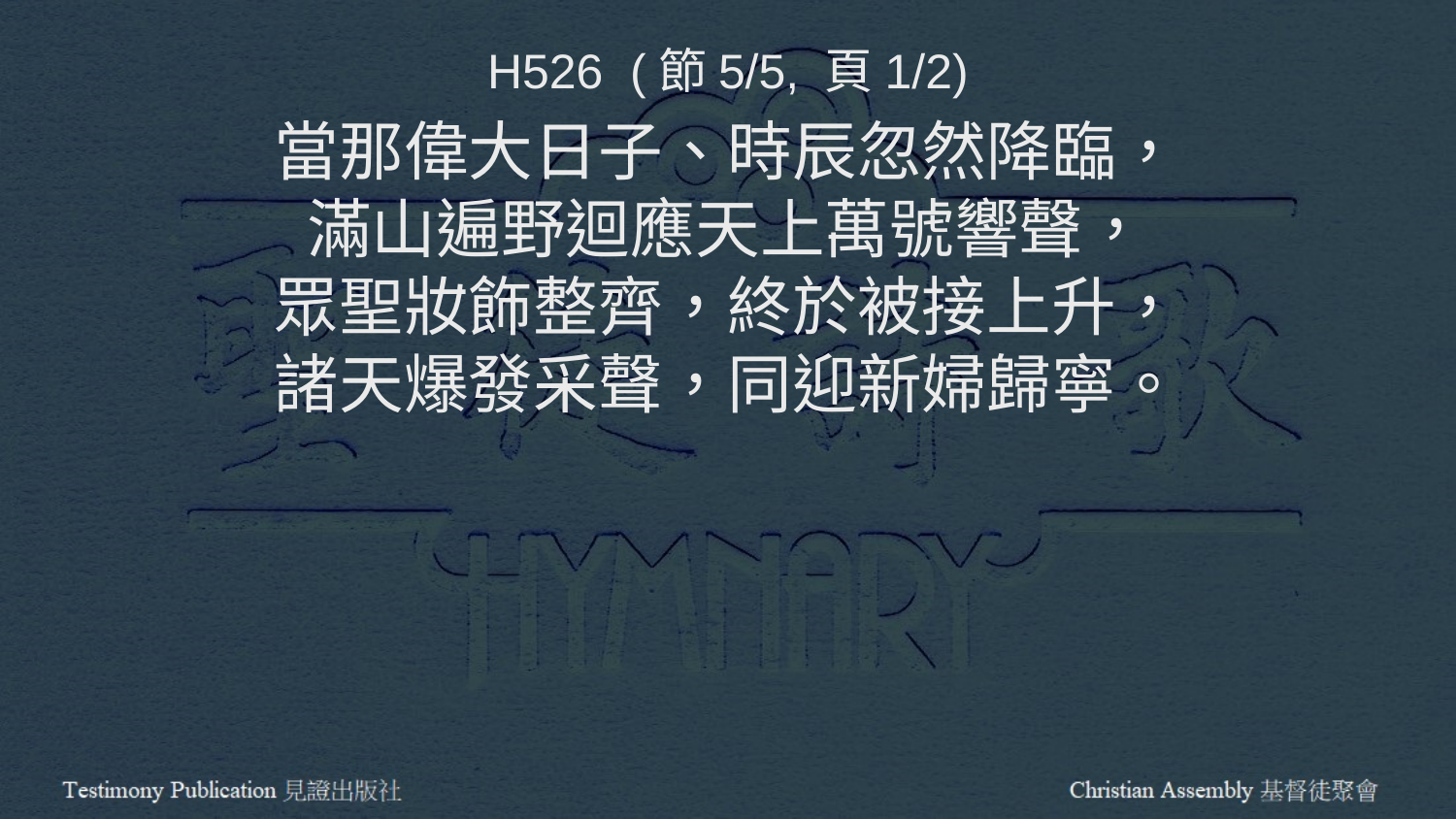

H526  (節5/5, 頁1/2)
當那偉大日子、時辰忽然降臨，
滿山遍野迴應天上萬號響聲，
眾聖妝飾整齊，終於被接上升，
諸天爆發采聲，同迎新婦歸寧。